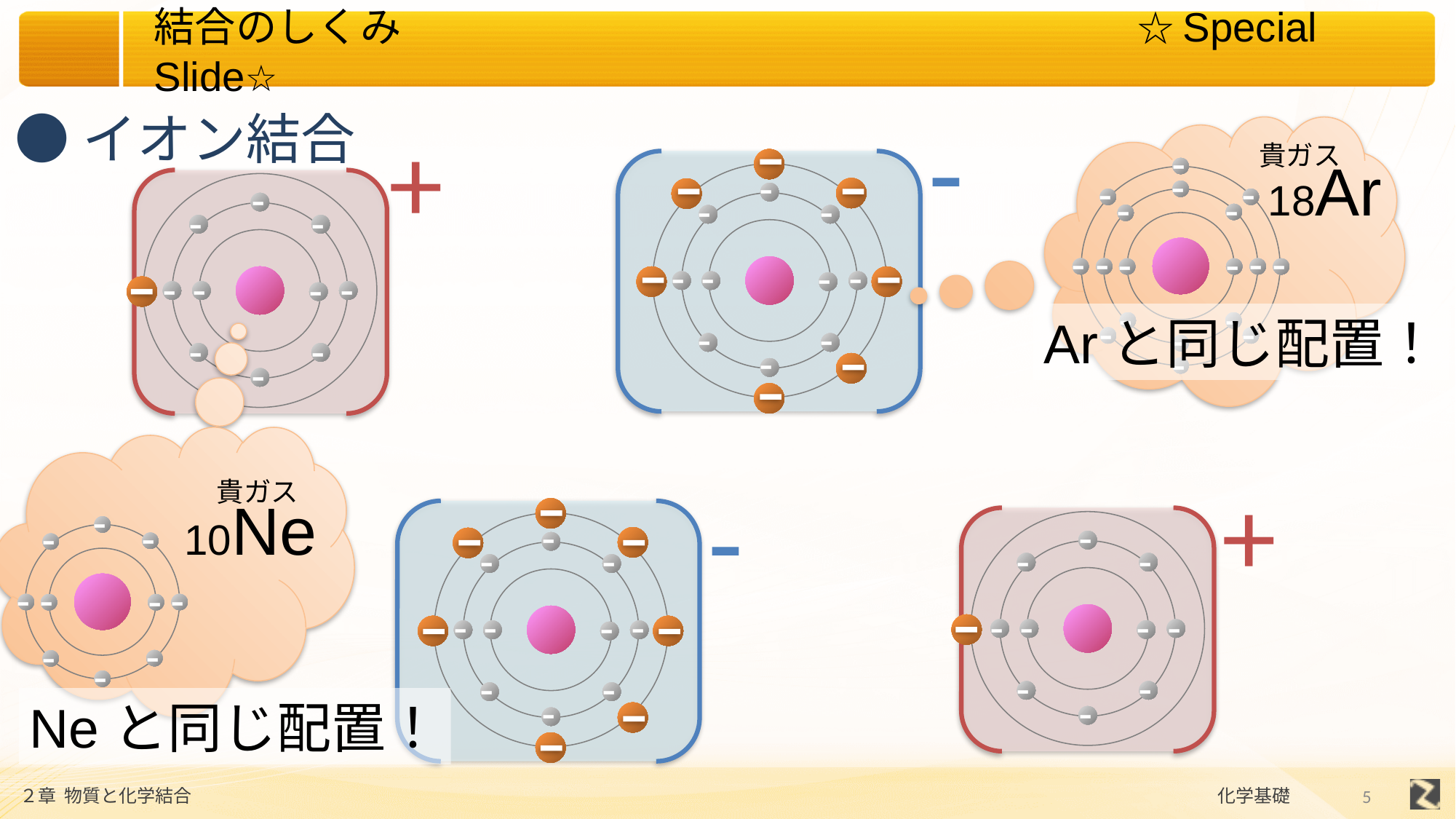

‐

●イオン結合
+

18Ar

‐
貴ガス
‐
‐
‐
‐
‐
‐
‐
‐
‐
‐
‐
‐
‐
‐
‐
‐
‐

‐

‐

‐
‐

‐
‐

‐
‐
‐
‐
‐
‐
‐
‐

Arと同じ配置！
‐
‐
‐
‐
‐
‐

10Ne

貴ガス
‐
‐
‐
‐
‐
‐
‐
‐
‐
‐
+

‐

‐
‐

‐
‐
‐
‐

‐
‐
‐
‐
‐
‐
‐
‐

‐
‐
‐
‐
‐
‐

Neと同じ配置！